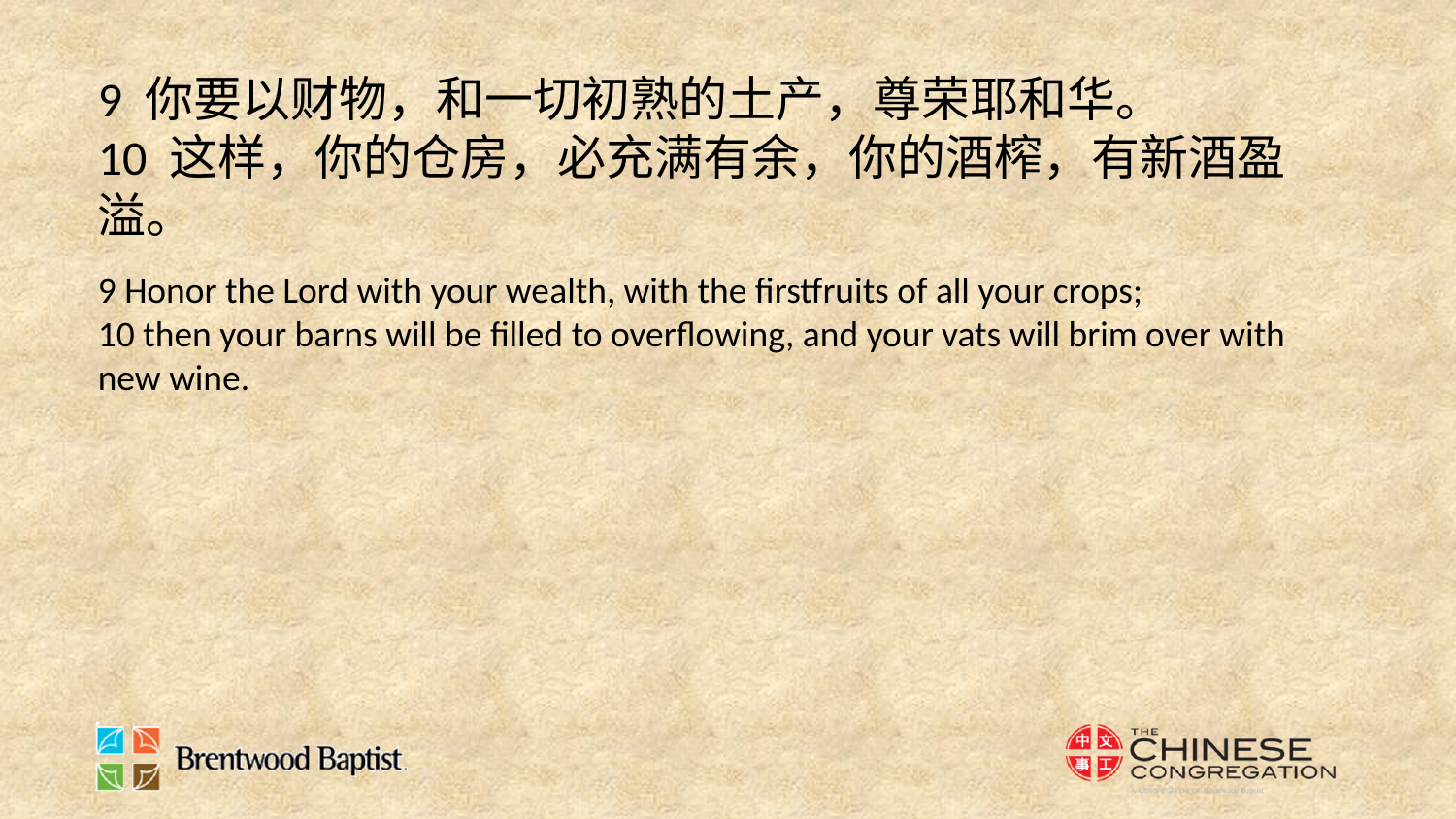

9 你要以财物，和一切初熟的土产，尊荣耶和华。
10 这样，你的仓房，必充满有余，你的酒榨，有新酒盈溢。

9 Honor the Lord with your wealth, with the firstfruits of all your crops;
10 then your barns will be filled to overflowing, and your vats will brim over with new wine.